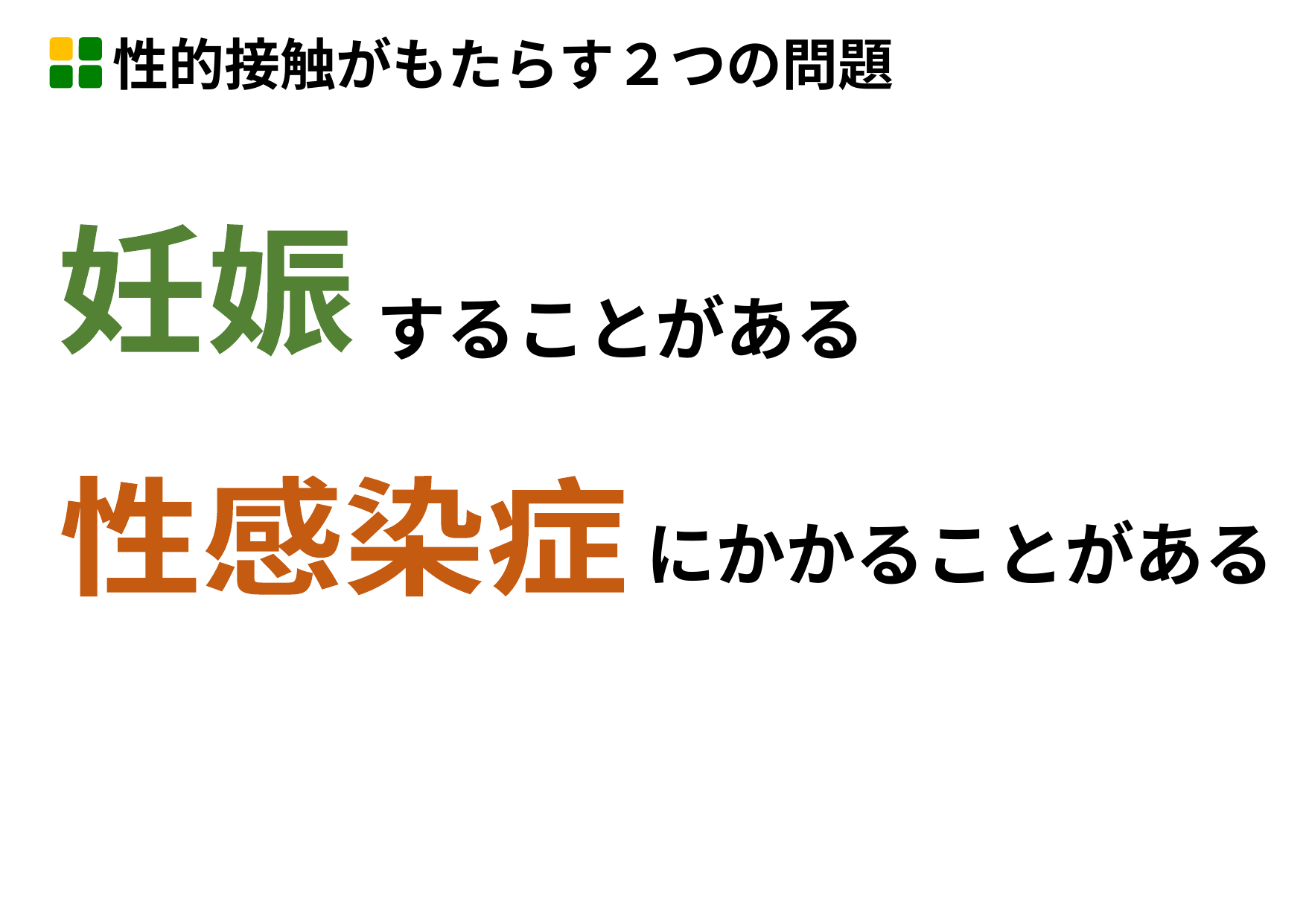

性的接触がもたらす２つの問題

妊娠
することがある
性感染症
にかかることがある